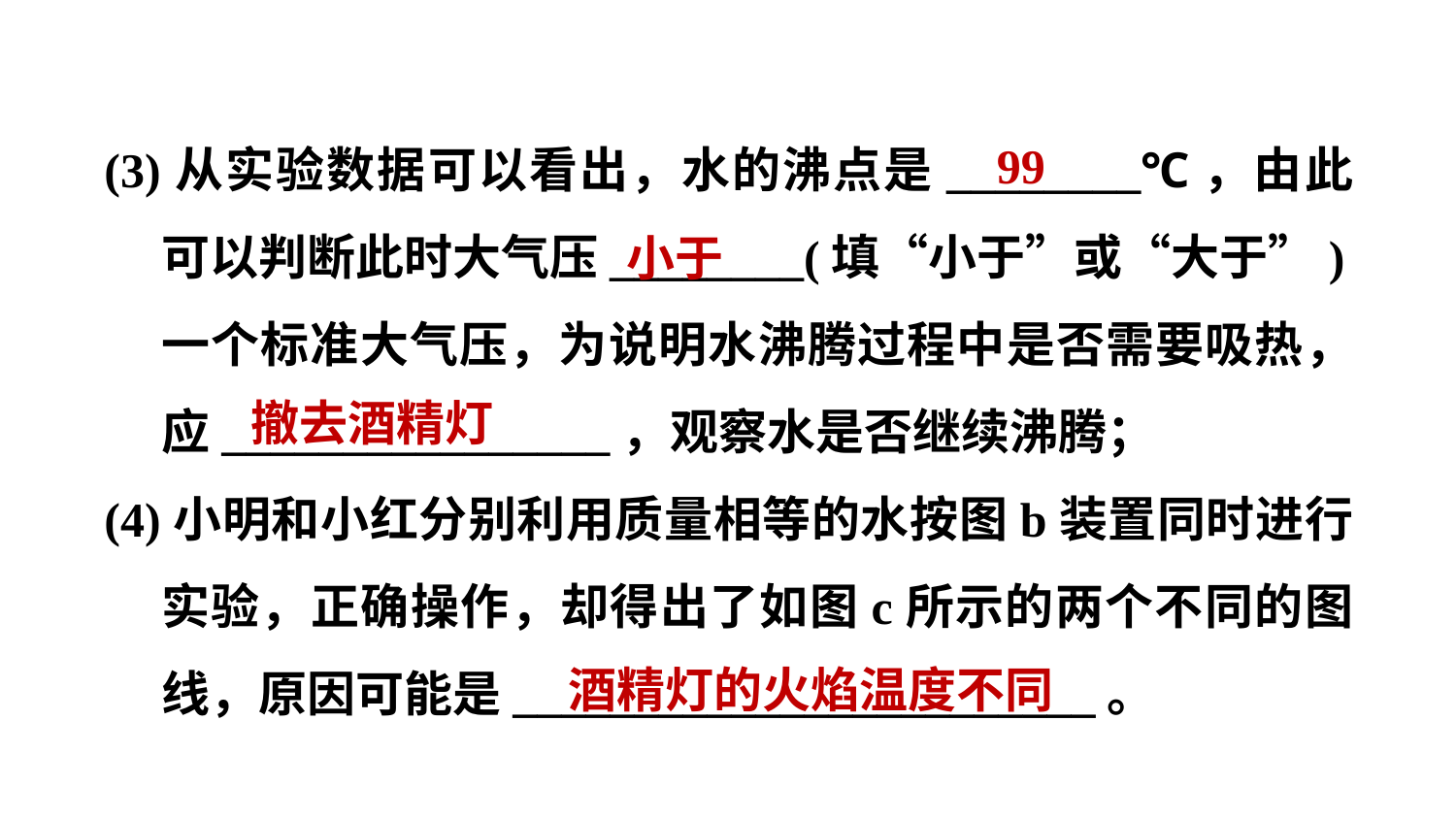

99
(3)从实验数据可以看出，水的沸点是________℃，由此可以判断此时大气压________(填“小于”或“大于”)一个标准大气压，为说明水沸腾过程中是否需要吸热，应________________，观察水是否继续沸腾；
(4)小明和小红分别利用质量相等的水按图b装置同时进行实验，正确操作，却得出了如图c所示的两个不同的图线，原因可能是________________________。
小于
撤去酒精灯
酒精灯的火焰温度不同